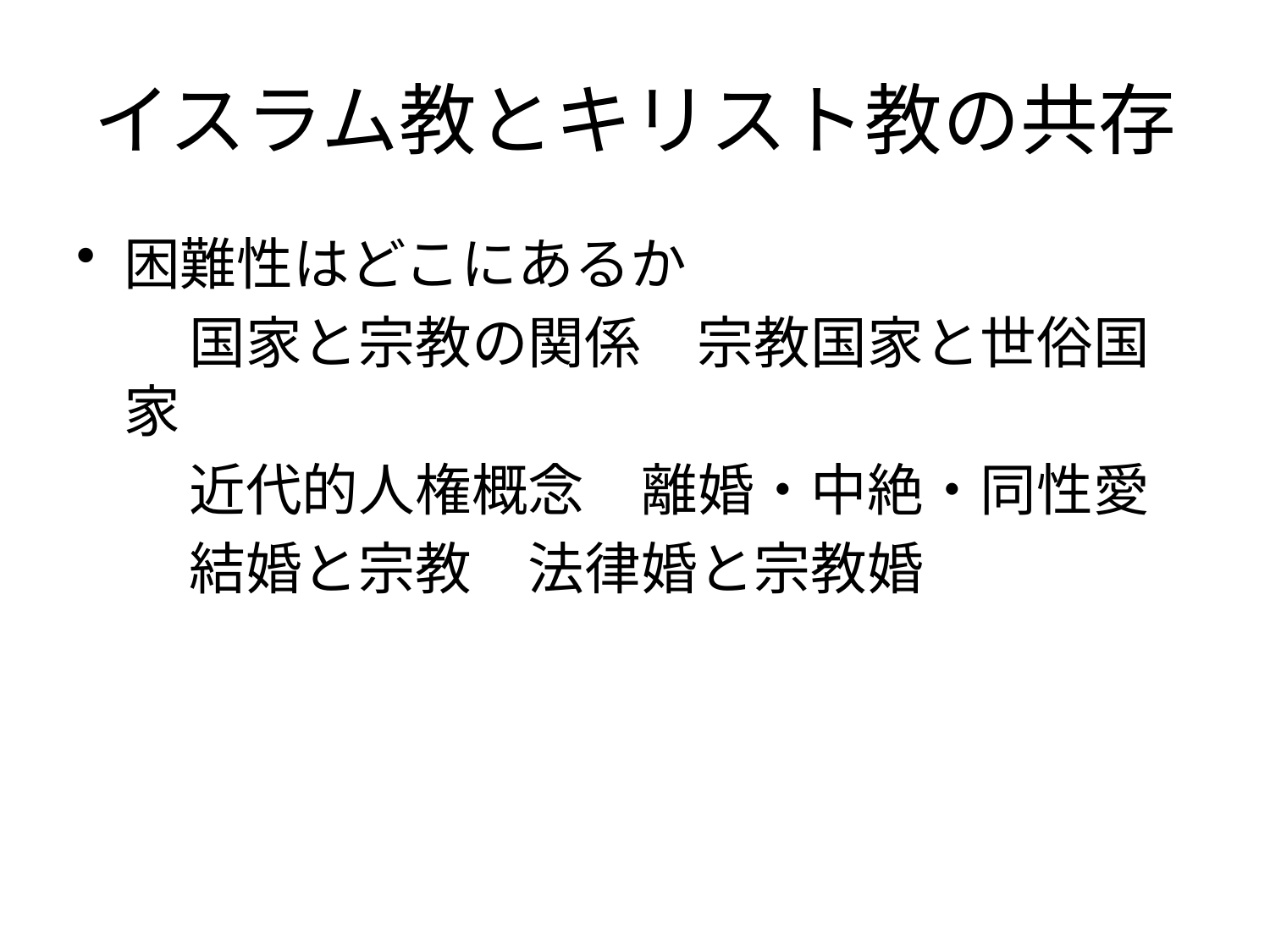

# イスラム教とキリスト教の共存
困難性はどこにあるか
　　国家と宗教の関係　宗教国家と世俗国家
　　近代的人権概念　離婚・中絶・同性愛
　　結婚と宗教　法律婚と宗教婚